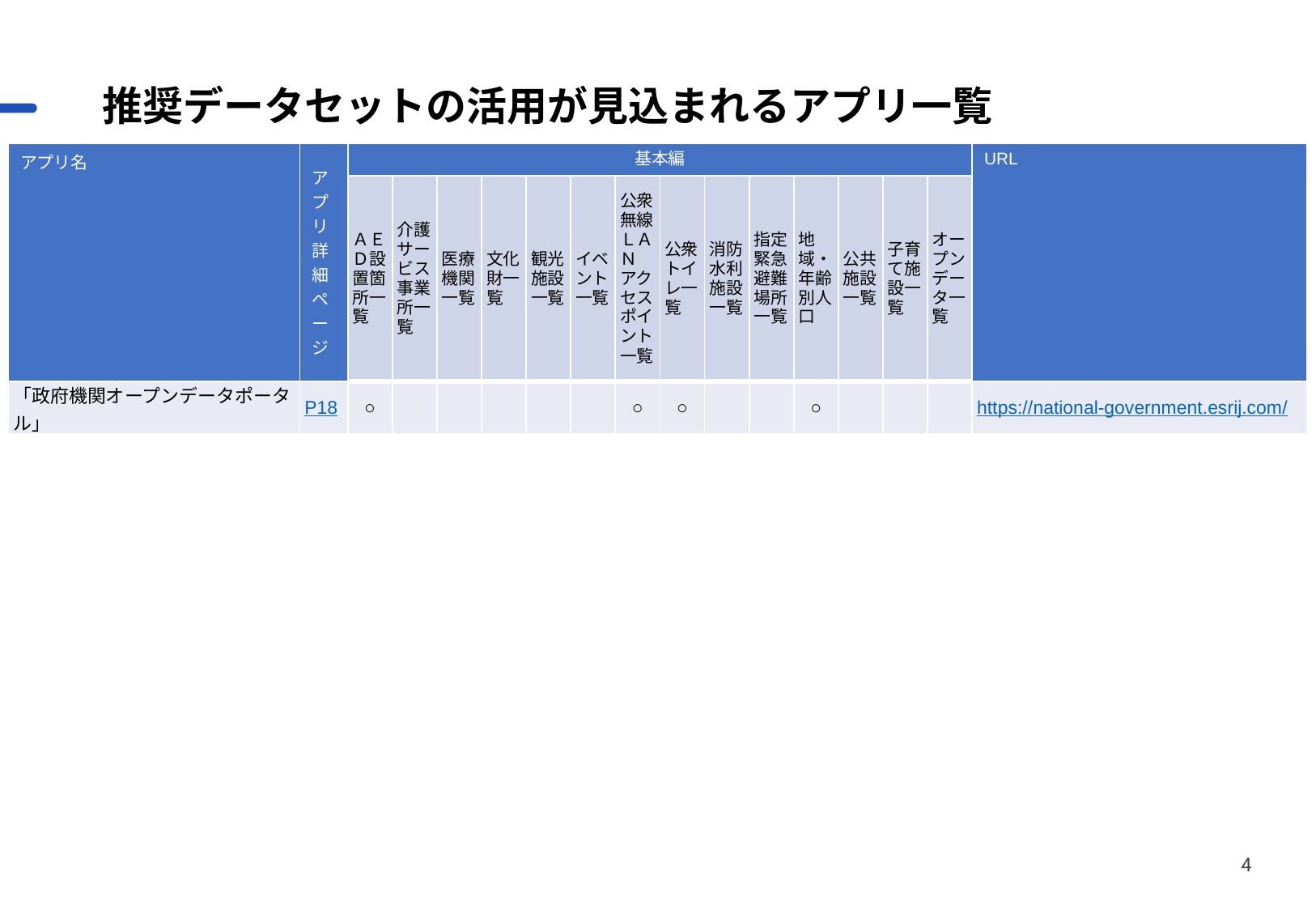

# 推奨データセットの活用が見込まれるアプリ一覧
| アプリ名 | アプリ詳細ページ | 基本編 |  |  |  |  |  |  |  |  |  |  |  |  |  | URL |
| --- | --- | --- | --- | --- | --- | --- | --- | --- | --- | --- | --- | --- | --- | --- | --- | --- |
|  |  | ＡＥＤ設置箇所一覧 | 介護サービス事業所一覧 | 医療機関一覧 | 文化財一覧 | 観光施設一覧 | イベント一覧 | 公衆無線ＬＡＮ アクセスポイント一覧 | 公衆トイレ一覧 | 消防水利施設一覧 | 指定緊急避難場所一覧 | 地域・年齢別人口 | 公共施設一覧 | 子育て施設一覧 | オープンデータ一覧 |  |
| 「政府機関オープンデータポータル」 | P18 | ○ |  |  |  |  |  | ○ | ○ |  |  | ○ |  |  |  | https://national-government.esrij.com/ |
4